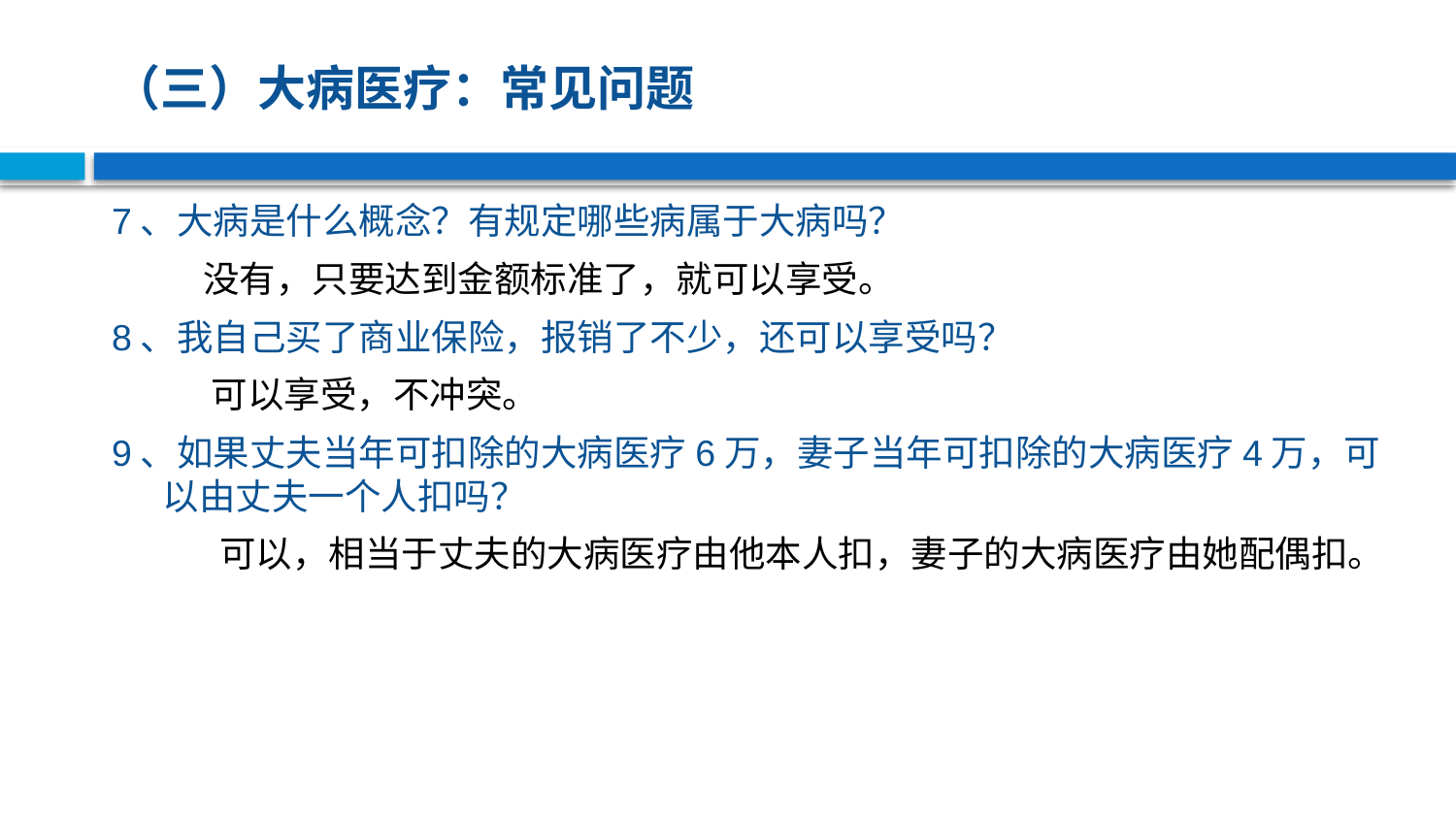

# （三）大病医疗：常见问题
7、大病是什么概念？有规定哪些病属于大病吗？
          没有，只要达到金额标准了，就可以享受。
8、我自己买了商业保险，报销了不少，还可以享受吗？
           可以享受，不冲突。
9、如果丈夫当年可扣除的大病医疗6万，妻子当年可扣除的大病医疗4万，可以由丈夫一个人扣吗？
            可以，相当于丈夫的大病医疗由他本人扣，妻子的大病医疗由她配偶扣。